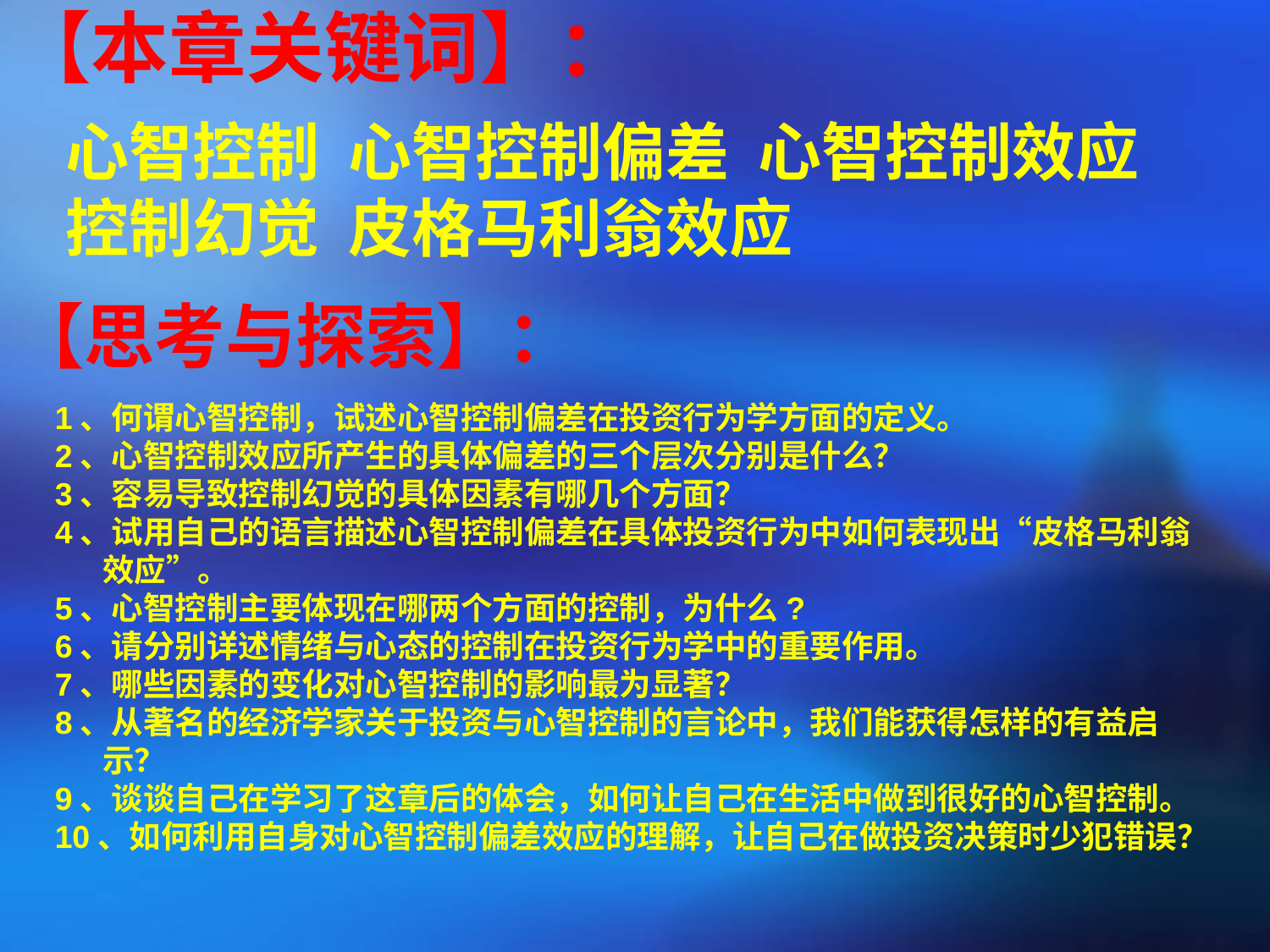

【本章关键词】：
心智控制  心智控制偏差  心智控制效应  控制幻觉  皮格马利翁效应
【思考与探索】：
1、何谓心智控制，试述心智控制偏差在投资行为学方面的定义。
2、心智控制效应所产生的具体偏差的三个层次分别是什么？
3、容易导致控制幻觉的具体因素有哪几个方面？
4、试用自己的语言描述心智控制偏差在具体投资行为中如何表现出“皮格马利翁效应”。
5、心智控制主要体现在哪两个方面的控制，为什么?
6、请分别详述情绪与心态的控制在投资行为学中的重要作用。
7、哪些因素的变化对心智控制的影响最为显著？
8、从著名的经济学家关于投资与心智控制的言论中，我们能获得怎样的有益启示？
9、谈谈自己在学习了这章后的体会，如何让自己在生活中做到很好的心智控制。
10、如何利用自身对心智控制偏差效应的理解，让自己在做投资决策时少犯错误？